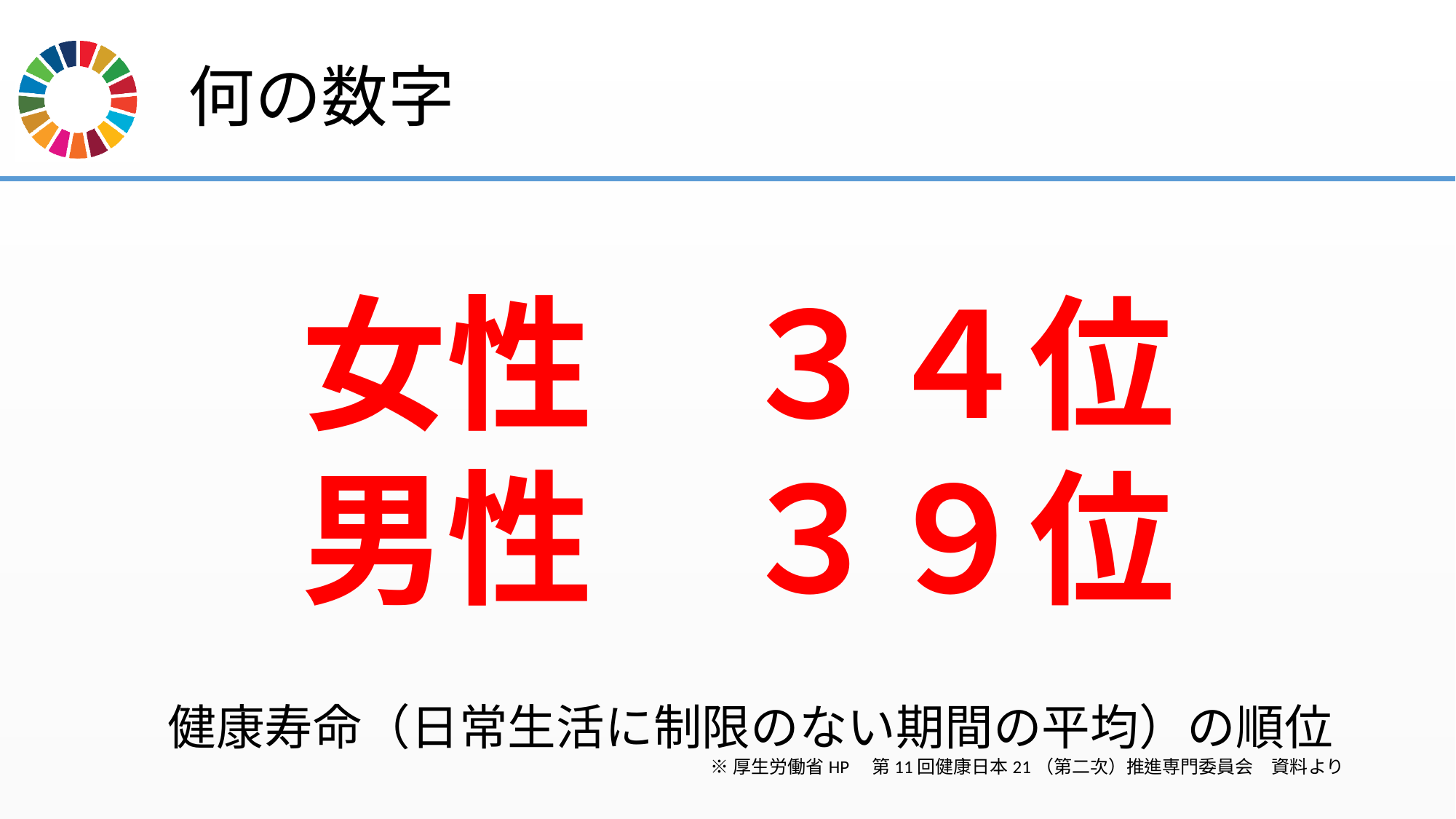

# 何の数字
女性　３４位
男性　３９位
健康寿命（日常生活に制限のない期間の平均）の順位
※厚生労働省HP　第11回健康日本21（第二次）推進専門委員会　資料より